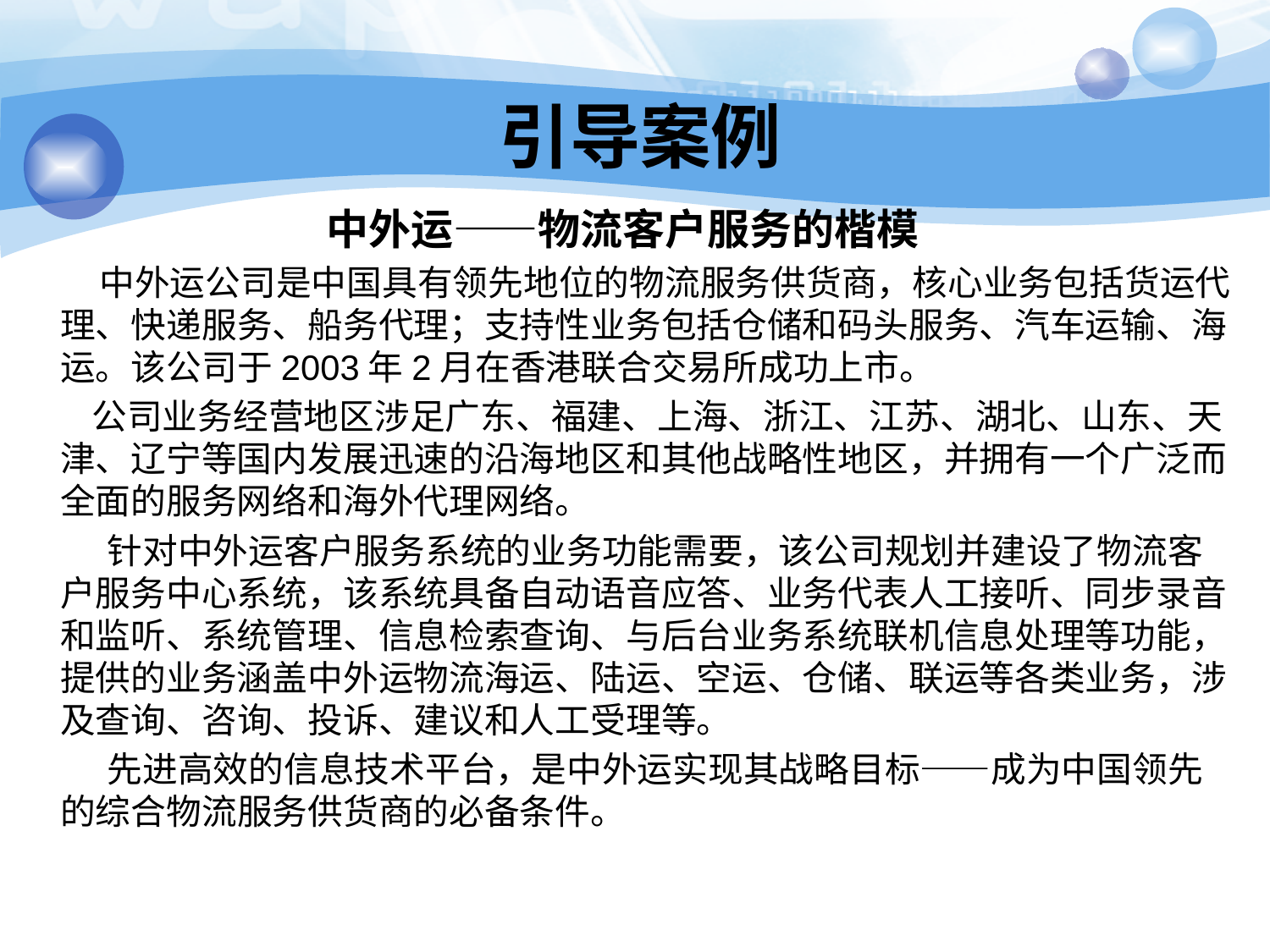

引导案例
中外运——物流客户服务的楷模
           中外运公司是中国具有领先地位的物流服务供货商，核心业务包括货运代理、快递服务、船务代理；支持性业务包括仓储和码头服务、汽车运输、海运。该公司于2003年2月在香港联合交易所成功上市。
         公司业务经营地区涉足广东、福建、上海、浙江、江苏、湖北、山东、天津、辽宁等国内发展迅速的沿海地区和其他战略性地区，并拥有一个广泛而全面的服务网络和海外代理网络。
           针对中外运客户服务系统的业务功能需要，该公司规划并建设了物流客户服务中心系统，该系统具备自动语音应答、业务代表人工接听、同步录音和监听、系统管理、信息检索查询、与后台业务系统联机信息处理等功能，提供的业务涵盖中外运物流海运、陆运、空运、仓储、联运等各类业务，涉及查询、咨询、投诉、建议和人工受理等。
           先进高效的信息技术平台，是中外运实现其战略目标——成为中国领先的综合物流服务供货商的必备条件。